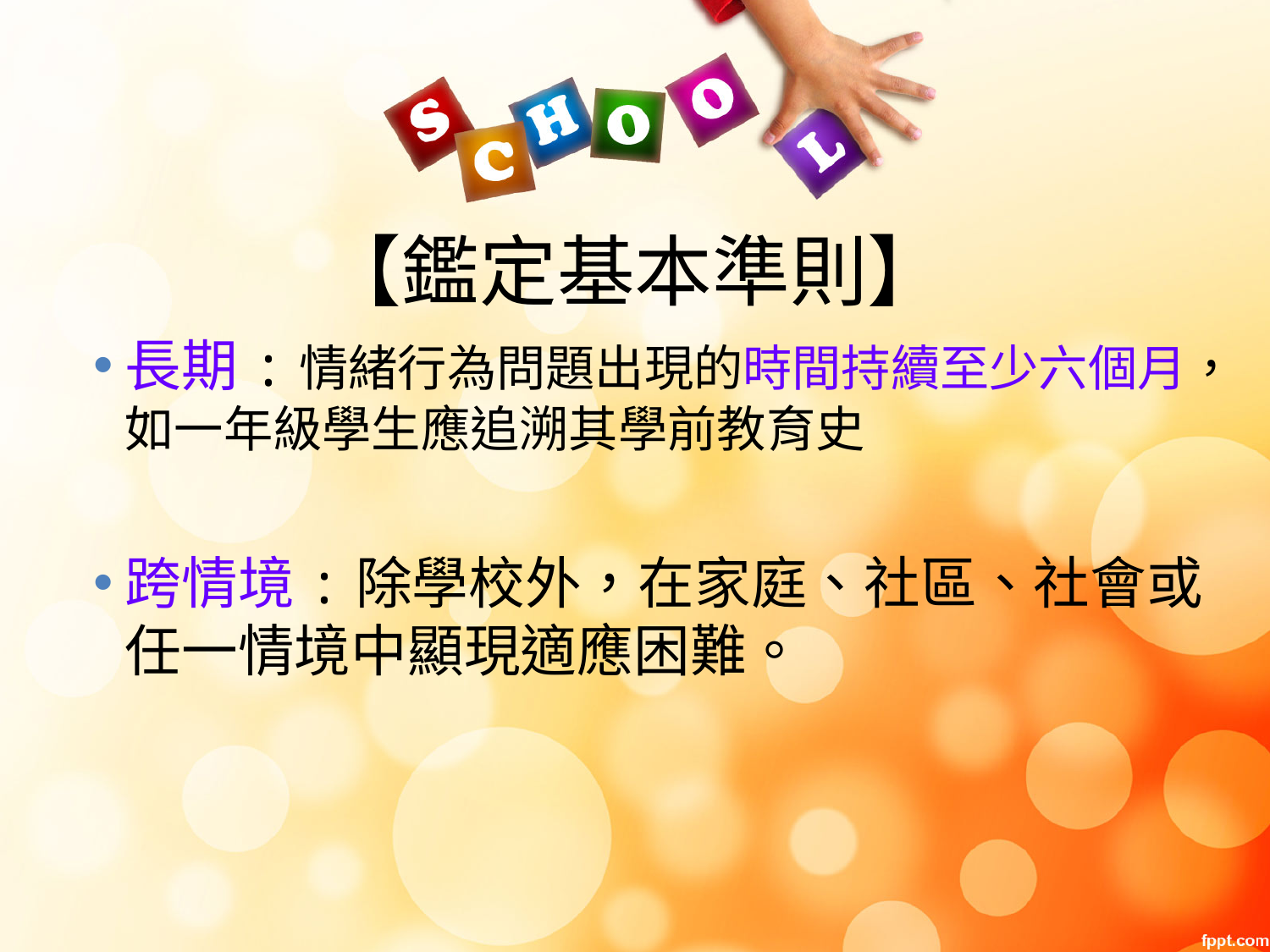

# 【鑑定基本準則】
長期:情緒行為問題出現的時間持續至少六個月，如一年級學生應追溯其學前教育史

跨情境:除學校外，在家庭、社區、社會或任一情境中顯現適應困難。